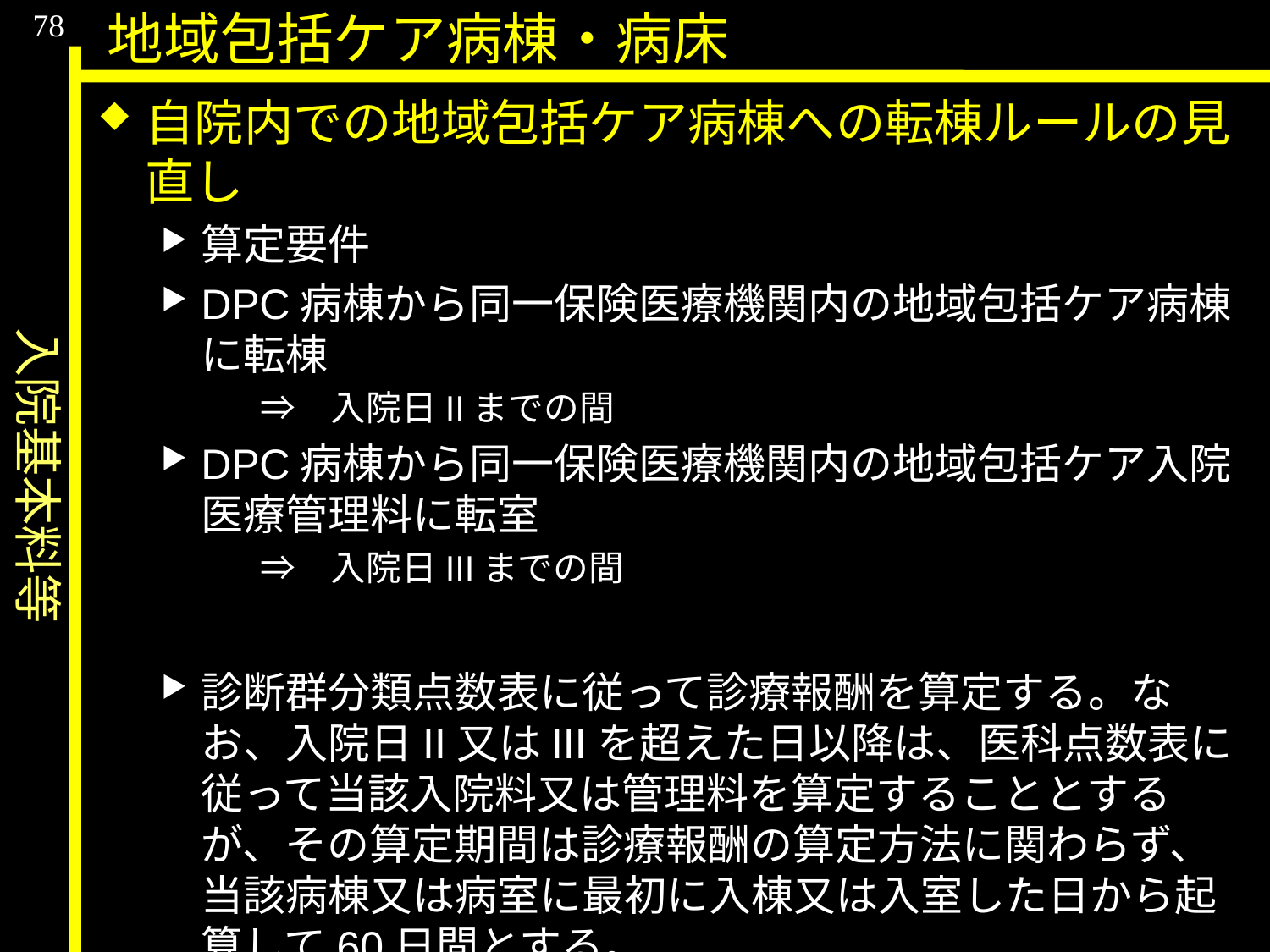

入院基本料等
78
地域包括ケア病棟・病床

自院内での地域包括ケア病棟への転棟ルールの見直し
算定要件
DPC病棟から同一保険医療機関内の地域包括ケア病棟に転棟
　⇒　入院日IIまでの間
DPC病棟から同一保険医療機関内の地域包括ケア入院医療管理料に転室
　⇒　入院日IIIまでの間

診断群分類点数表に従って診療報酬を算定する。なお、入院日II又はIIIを超えた日以降は、医科点数表に従って当該入院料又は管理料を算定することとするが、その算定期間は診療報酬の算定方法に関わらず、当該病棟又は病室に最初に入棟又は入室した日から起算して60日間とする。